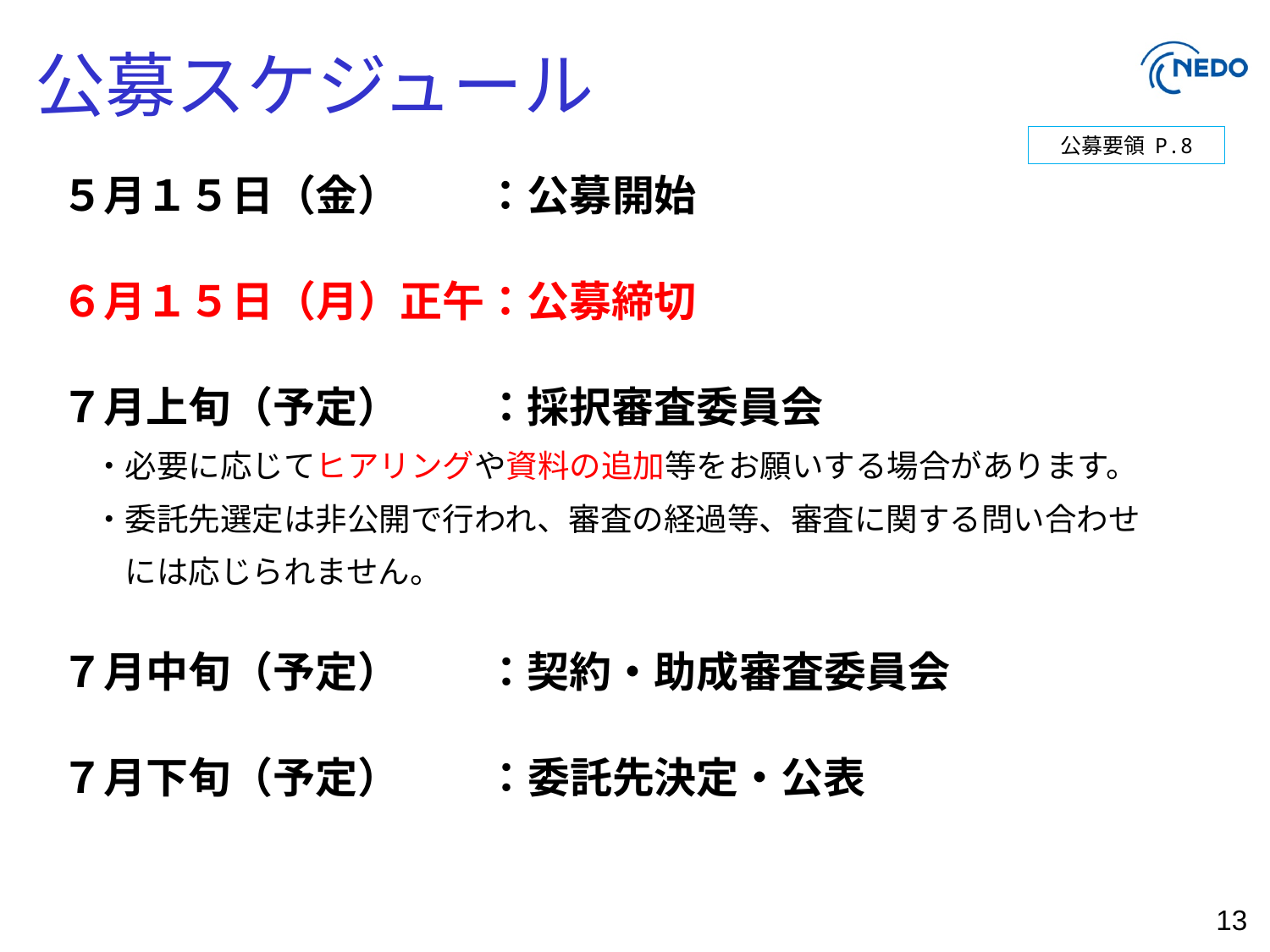

# 公募スケジュール
公募要領 P.8
５月１５日（金）　　：公募開始

６月１５日（月）正午：公募締切

７月上旬（予定）　　：採択審査委員会
　・必要に応じてヒアリングや資料の追加等をお願いする場合があります。
　・委託先選定は非公開で行われ、審査の経過等、審査に関する問い合わせ
　　には応じられません。

７月中旬（予定）　　：契約・助成審査委員会

７月下旬（予定）　　：委託先決定・公表
13